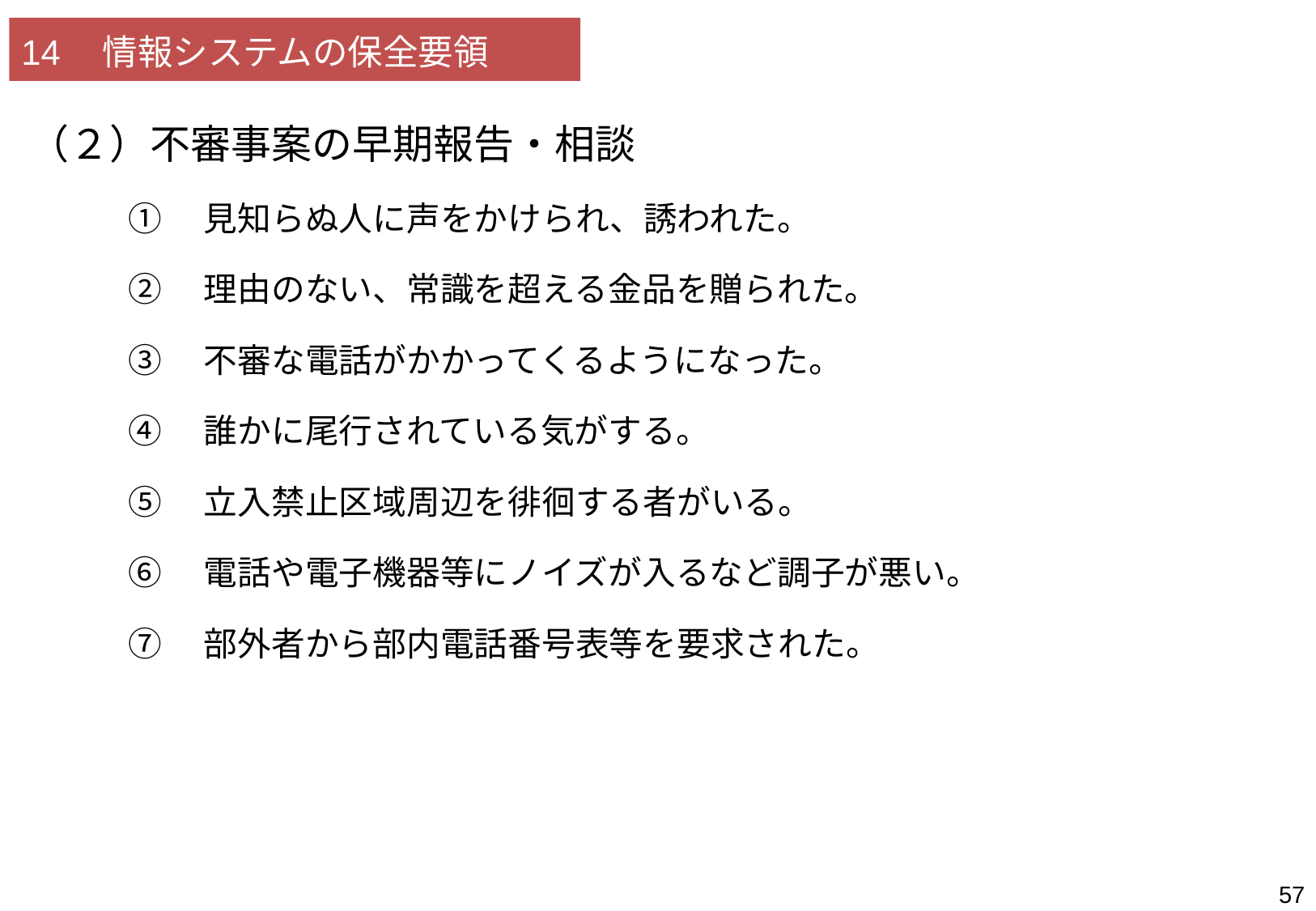

14　情報システムの保全要領
（２）不審事案の早期報告・相談
| 35 | 上記のほか、事業者として業務上取り扱う情報の保全に関して重視する事項を記載ているか。 |
| --- | --- |
①　見知らぬ人に声をかけられ、誘われた。
②　理由のない、常識を超える金品を贈られた。
③　不審な電話がかかってくるようになった。
④　誰かに尾行されている気がする。
⑤　立入禁止区域周辺を徘徊する者がいる。
⑥　電話や電子機器等にノイズが入るなど調子が悪い。
⑦　部外者から部内電話番号表等を要求された。

57